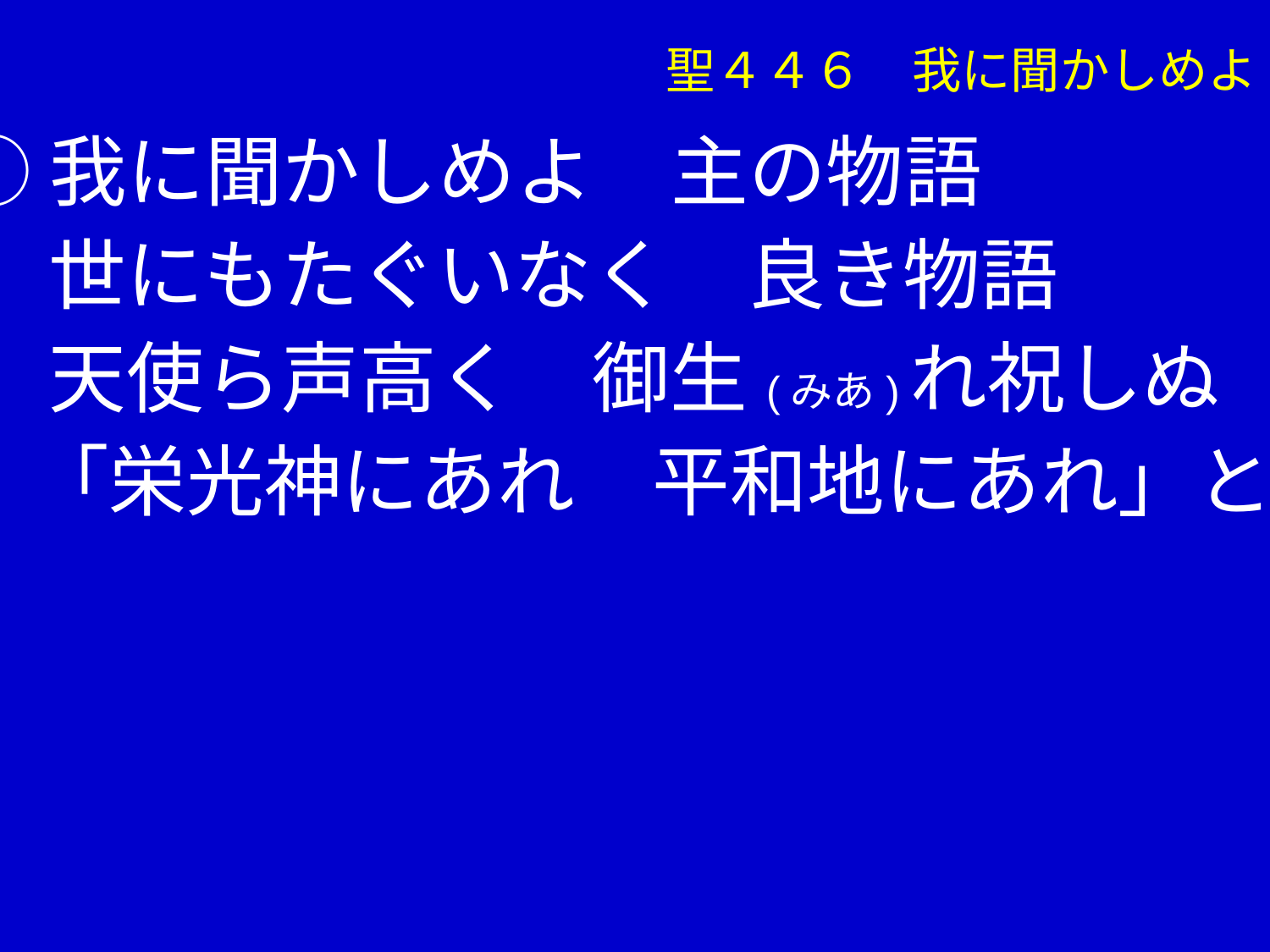

聖４４６　我に聞かしめよ
①我に聞かしめよ　主の物語
　 世にもたぐいなく　良き物語
　 天使ら声高く　御生(みあ)れ祝しぬ
　「栄光神にあれ　平和地にあれ」と